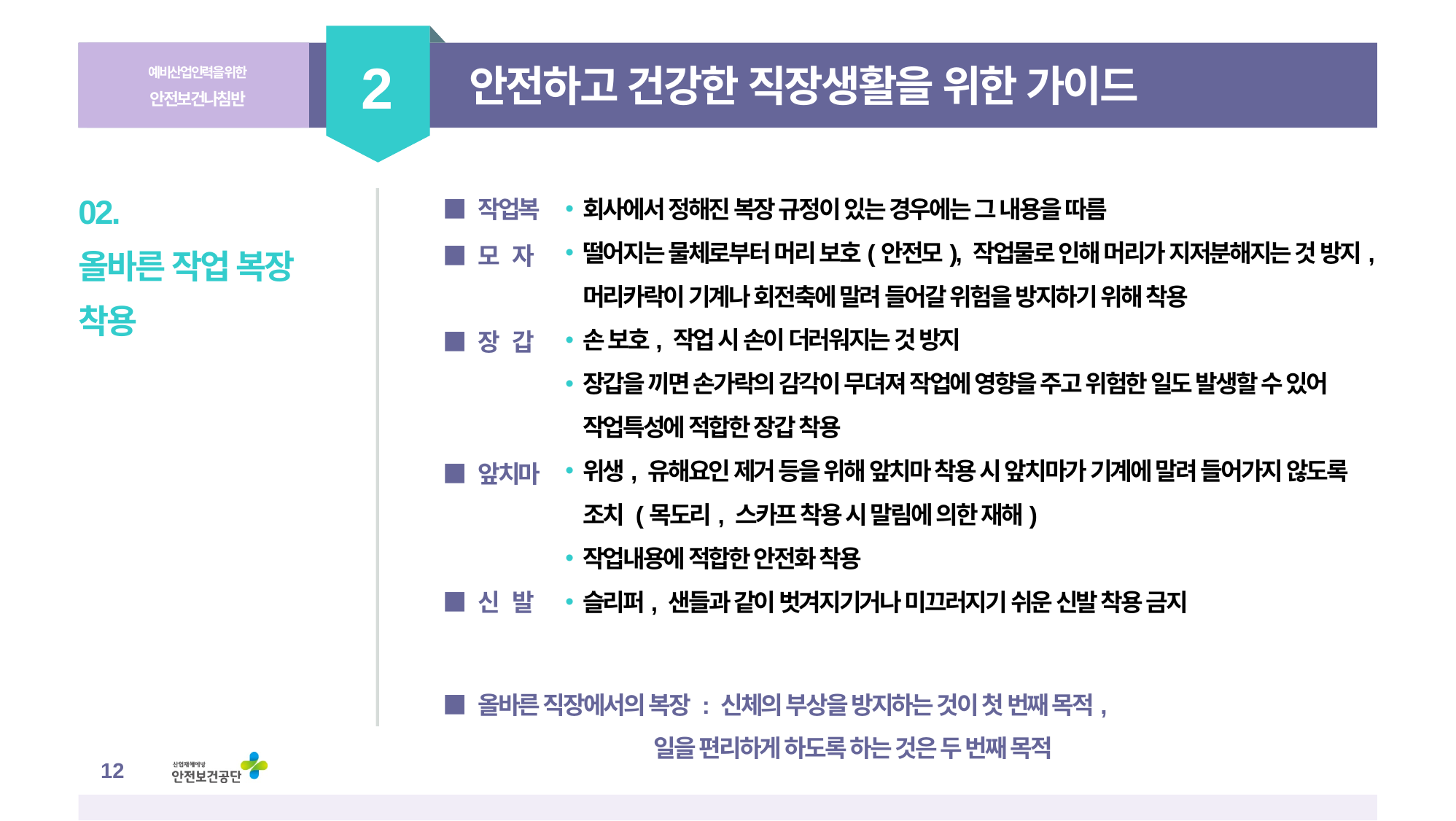

2
예비산업인력을 위한
안전보건나침반
안전하고 건강한 직장생활을 위한 가이드
■ 작업복
회사에서 정해진 복장 규정이 있는 경우에는 그 내용을 따름
떨어지는 물체로부터 머리 보호(안전모), 작업물로 인해 머리가 지저분해지는 것 방지, 머리카락이 기계나 회전축에 말려 들어갈 위험을 방지하기 위해 착용
손 보호, 작업 시 손이 더러워지는 것 방지
장갑을 끼면 손가락의 감각이 무뎌져 작업에 영향을 주고 위험한 일도 발생할 수 있어 작업특성에 적합한 장갑 착용
위생, 유해요인 제거 등을 위해 앞치마 착용 시 앞치마가 기계에 말려 들어가지 않도록 조치 (목도리, 스카프 착용 시 말림에 의한 재해)
작업내용에 적합한 안전화 착용
슬리퍼, 샌들과 같이 벗겨지기거나 미끄러지기 쉬운 신발 착용 금지
■ 모   자
■ 장   갑
■ 앞치마
■ 신   발
02.
올바른 작업 복장
착용
■ 올바른 직장에서의 복장 : 신체의 부상을 방지하는 것이 첫 번째 목적,
                                           일을 편리하게 하도록 하는 것은 두 번째 목적